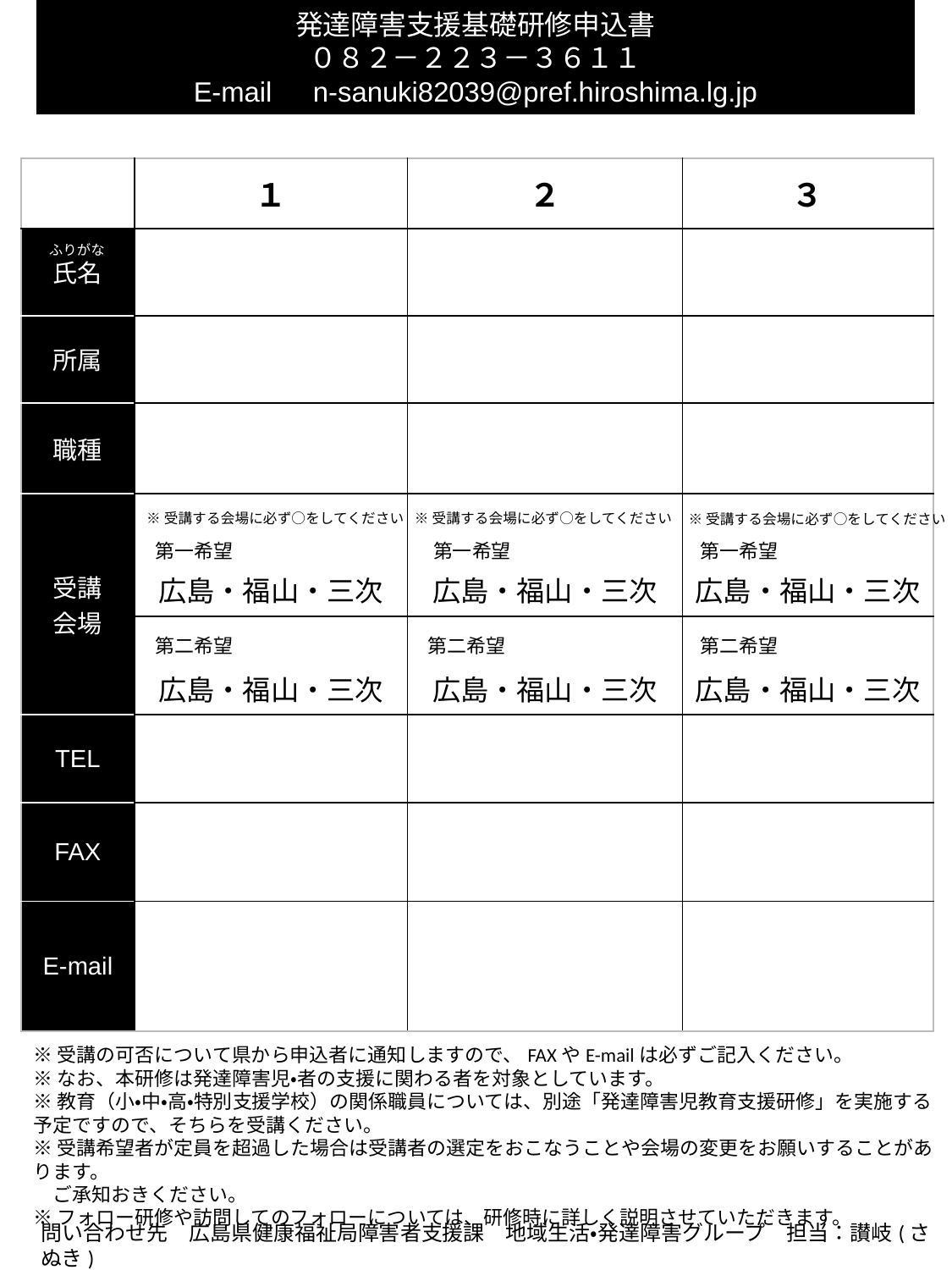

発達障害支援基礎研修申込書
０８２－２２３－３６１１
E-mail　n-sanuki82039@pref.hiroshima.lg.jp
|  | １ | ２ | ３ |
| --- | --- | --- | --- |
| 氏名 |  |  |  |
| 所属 |  |  |  |
| 職種 |  |  |  |
| 受講 会場 | 広島・福山・三次 | 広島・福山・三次 | 広島・福山・三次 |
|  | 広島・福山・三次 | 広島・福山・三次 | 広島・福山・三次 |
| TEL |  |  |  |
| FAX |  |  |  |
| E-mail |  |  |  |
ふりがな
※受講する会場に必ず○をしてください
※受講する会場に必ず○をしてください
※受講する会場に必ず○をしてください
第一希望
第一希望
第一希望
第二希望
第二希望
第二希望
※受講の可否について県から申込者に通知しますので、FAXやE-mailは必ずご記入ください。
※なお、本研修は発達障害児・者の支援に関わる者を対象としています。
※教育（小・中・高・特別支援学校）の関係職員については、別途「発達障害児教育支援研修」を実施する予定ですので、そちらを受講ください。
※受講希望者が定員を超過した場合は受講者の選定をおこなうことや会場の変更をお願いすることがあります。
　ご承知おきください。
※フォロー研修や訪問してのフォローについては、研修時に詳しく説明させていただきます。
問い合わせ先　広島県健康福祉局障害者支援課　地域生活・発達障害グループ　担当：讃岐(さぬき)
　　　　　　　　　　TEL：０８２－５１３－３１５５　　FAX：０８２－２２３－３６１１